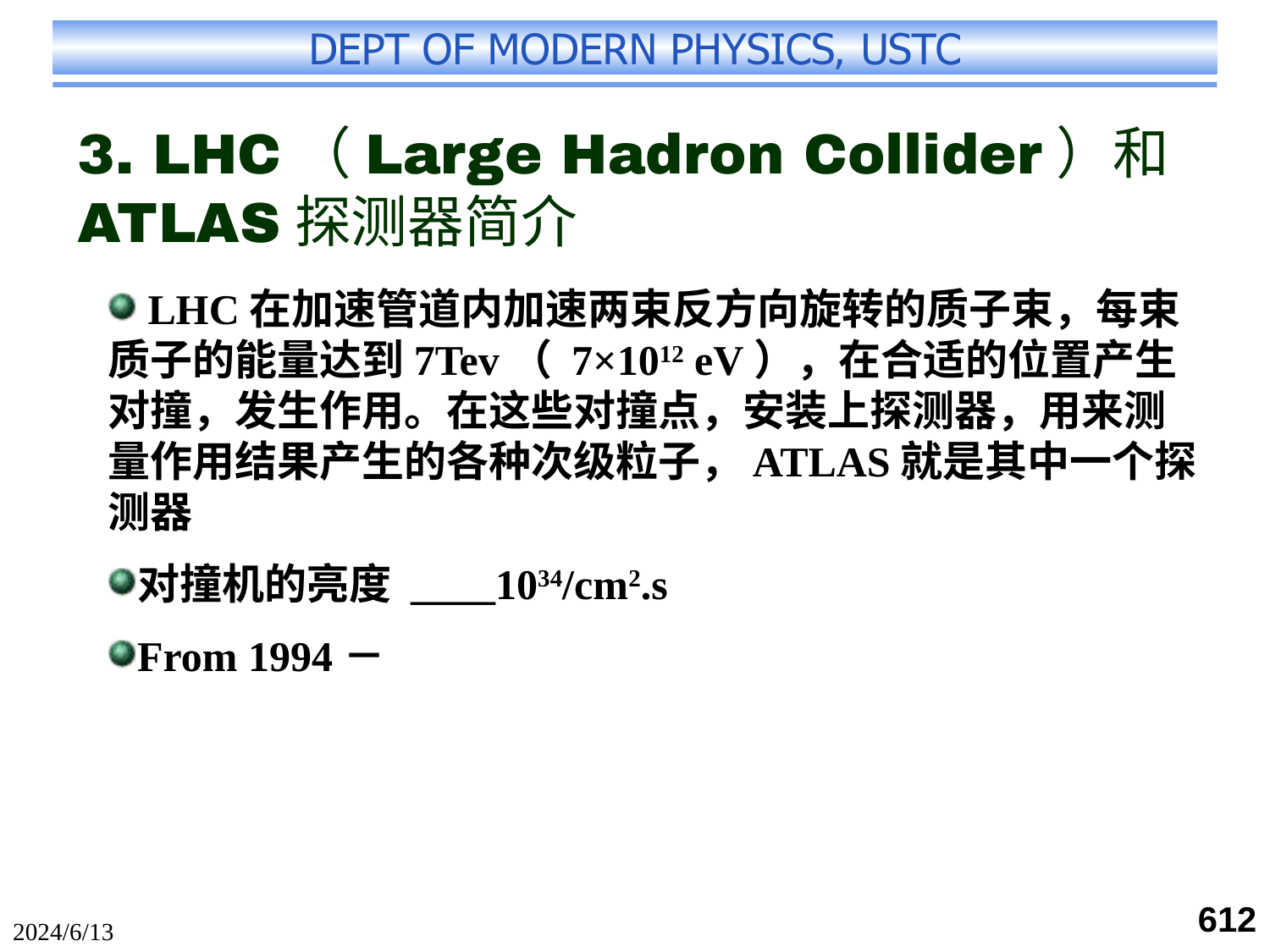

3. LHC（Large Hadron Collider）和ATLAS探测器简介
 LHC在加速管道内加速两束反方向旋转的质子束，每束质子的能量达到7Tev（ 7×1012 eV），在合适的位置产生对撞，发生作用。在这些对撞点，安装上探测器，用来测量作用结果产生的各种次级粒子，ATLAS就是其中一个探测器
对撞机的亮度 ____1034/cm2.s
From 1994－
612
2024/6/13